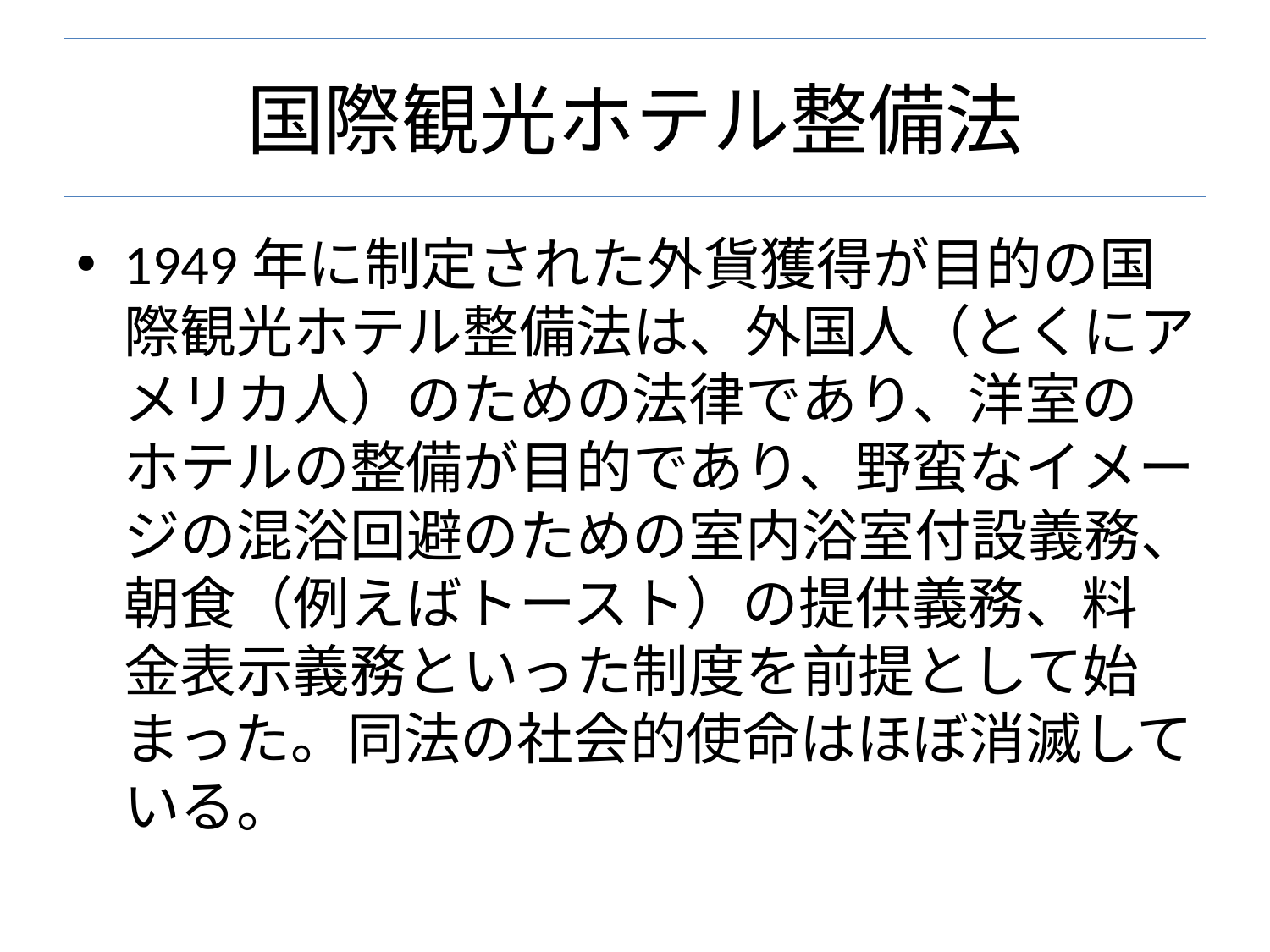

# 国際観光ホテル整備法
1949年に制定された外貨獲得が目的の国際観光ホテル整備法は、外国人（とくにアメリカ人）のための法律であり、洋室のホテルの整備が目的であり、野蛮なイメージの混浴回避のための室内浴室付設義務、朝食（例えばトースト）の提供義務、料金表示義務といった制度を前提として始まった。同法の社会的使命はほぼ消滅している。